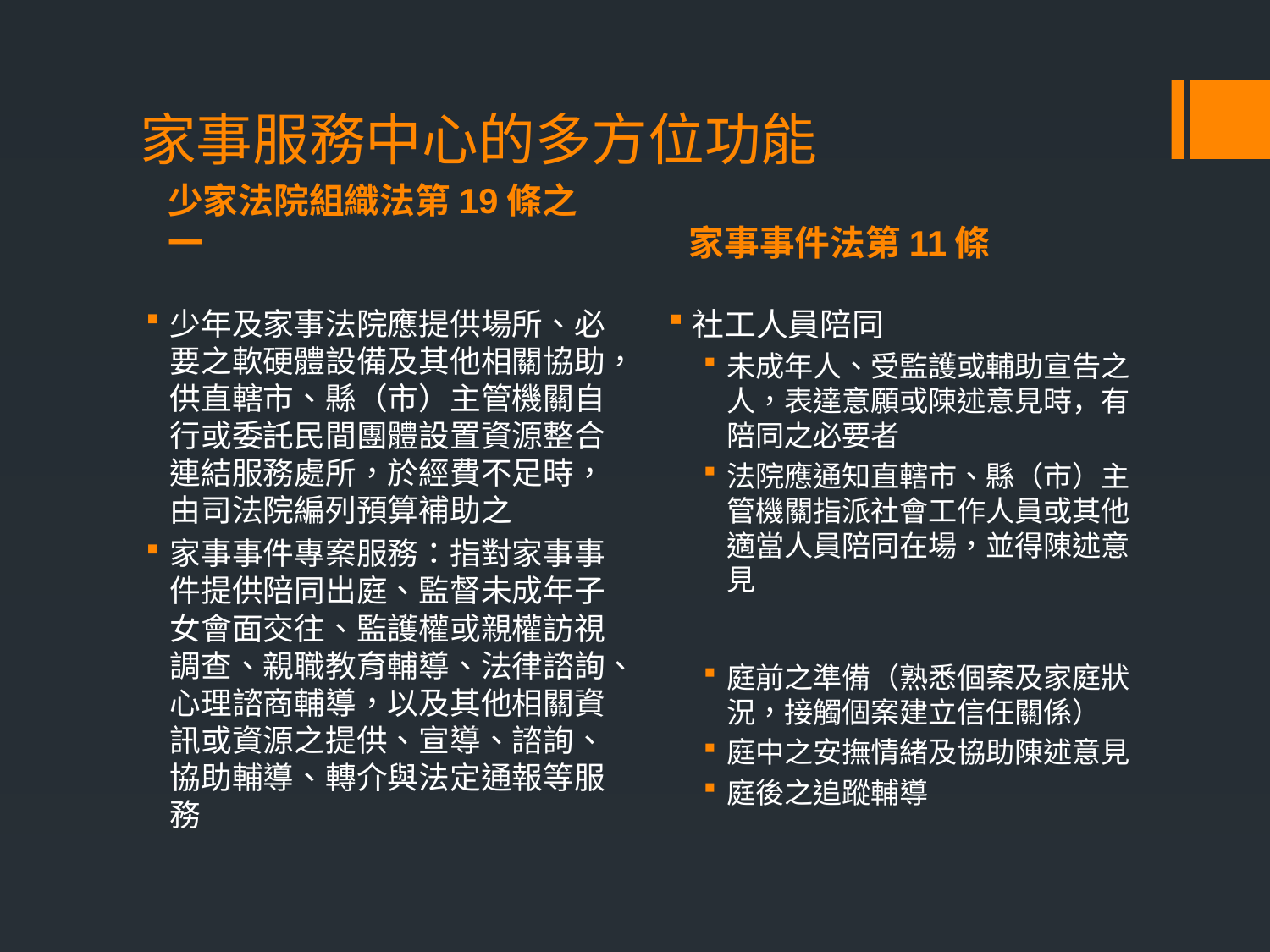

# 家事服務中心的多方位功能
少家法院組織法第19條之一
家事事件法第11條
少年及家事法院應提供場所、必要之軟硬體設備及其他相關協助，供直轄市、縣（市）主管機關自行或委託民間團體設置資源整合連結服務處所，於經費不足時，由司法院編列預算補助之
家事事件專案服務：指對家事事件提供陪同出庭、監督未成年子女會面交往、監護權或親權訪視調查、親職教育輔導、法律諮詢、心理諮商輔導，以及其他相關資訊或資源之提供、宣導、諮詢、協助輔導、轉介與法定通報等服務
社工人員陪同
未成年人、受監護或輔助宣告之人，表達意願或陳述意見時，有陪同之必要者
法院應通知直轄市、縣（市）主管機關指派社會工作人員或其他適當人員陪同在場，並得陳述意見

庭前之準備（熟悉個案及家庭狀況，接觸個案建立信任關係）
庭中之安撫情緒及協助陳述意見
庭後之追蹤輔導